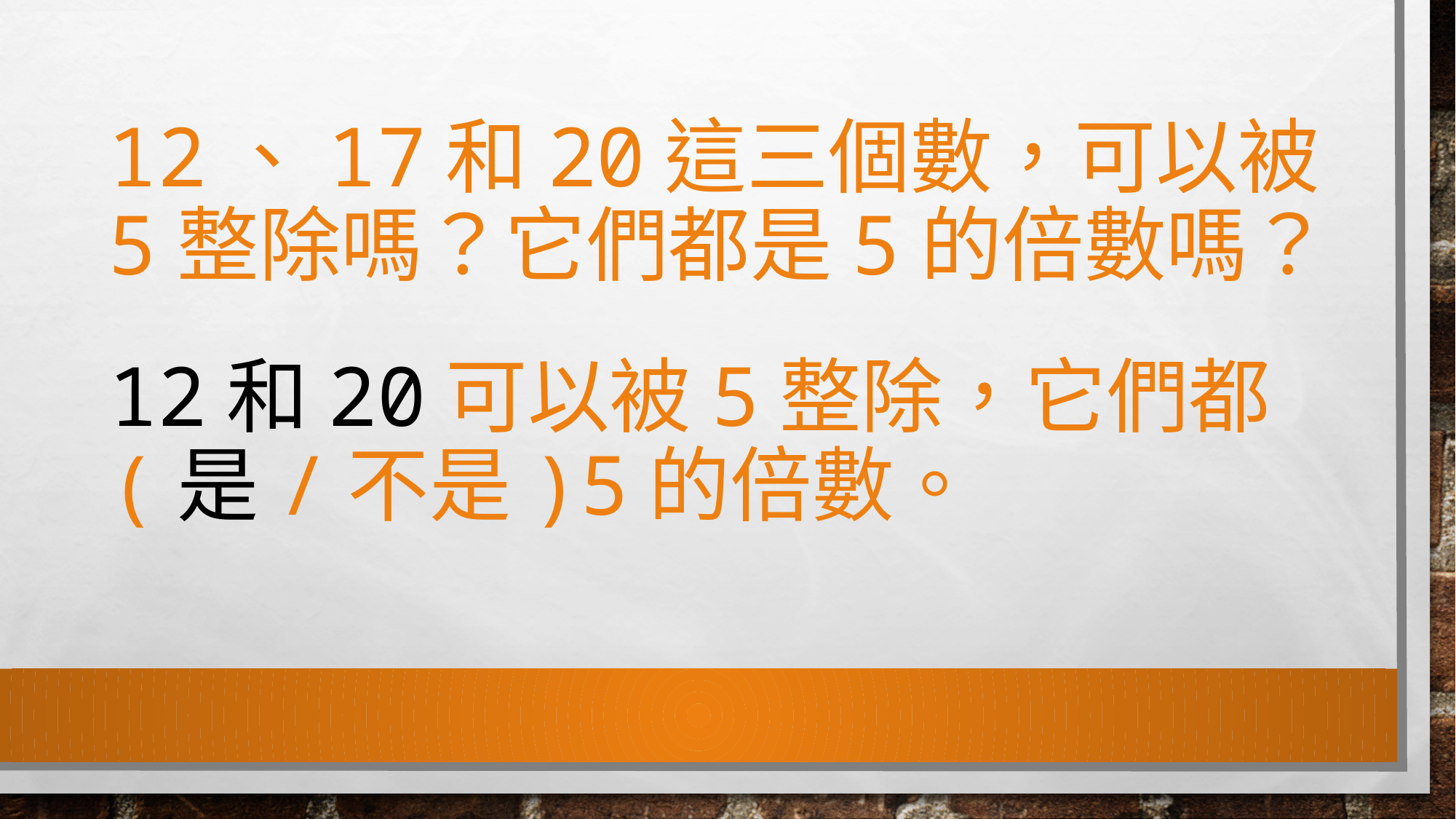

12、17和20這三個數，可以被5整除嗎？它們都是5的倍數嗎？
# 12和20可以被5整除，它們都(是/不是)5的倍數。